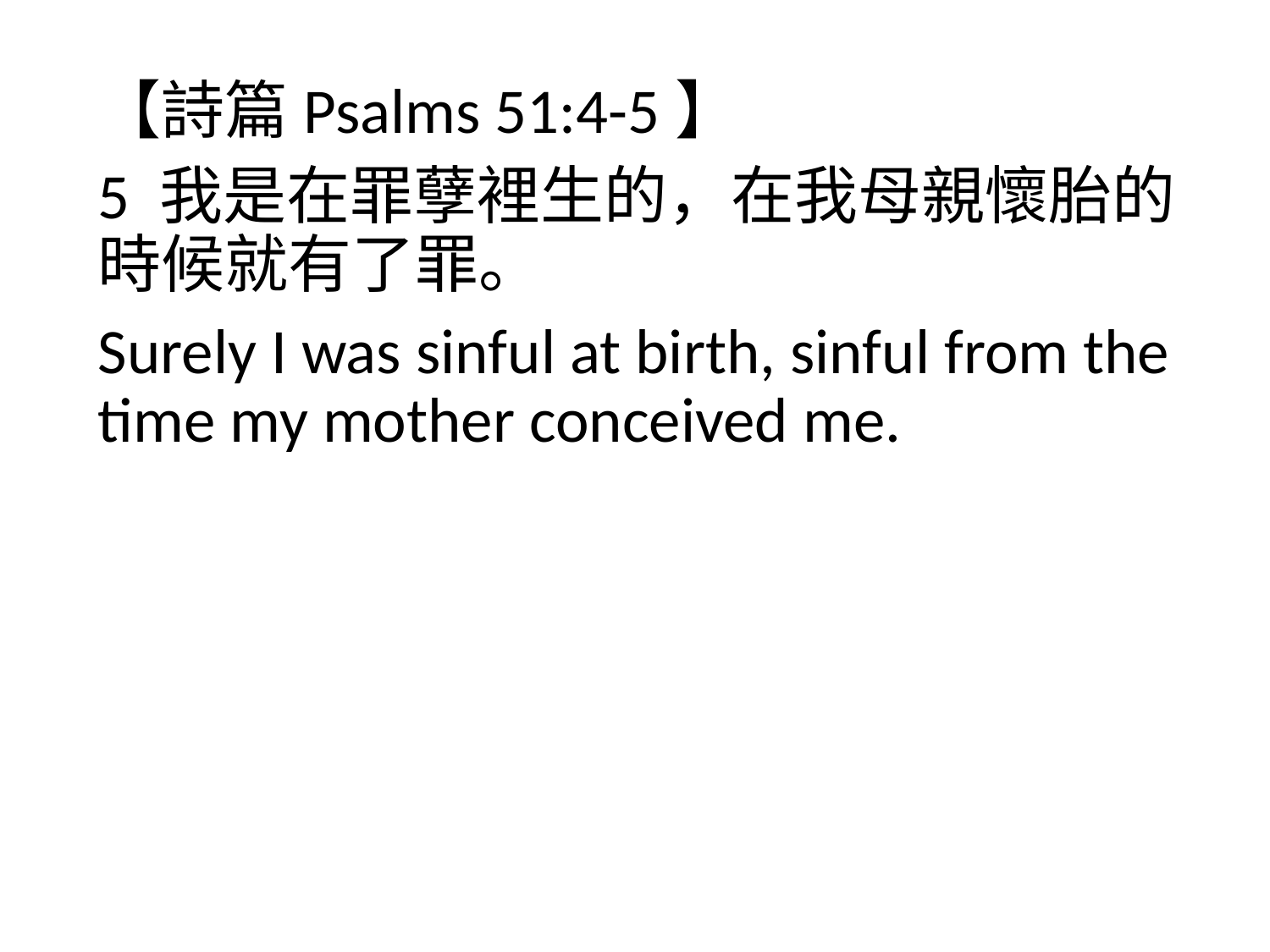

【詩篇Psalms 51:4-5】
5 我是在罪孽裡生的，在我母親懷胎的時候就有了罪。
Surely I was sinful at birth, sinful from the time my mother conceived me.